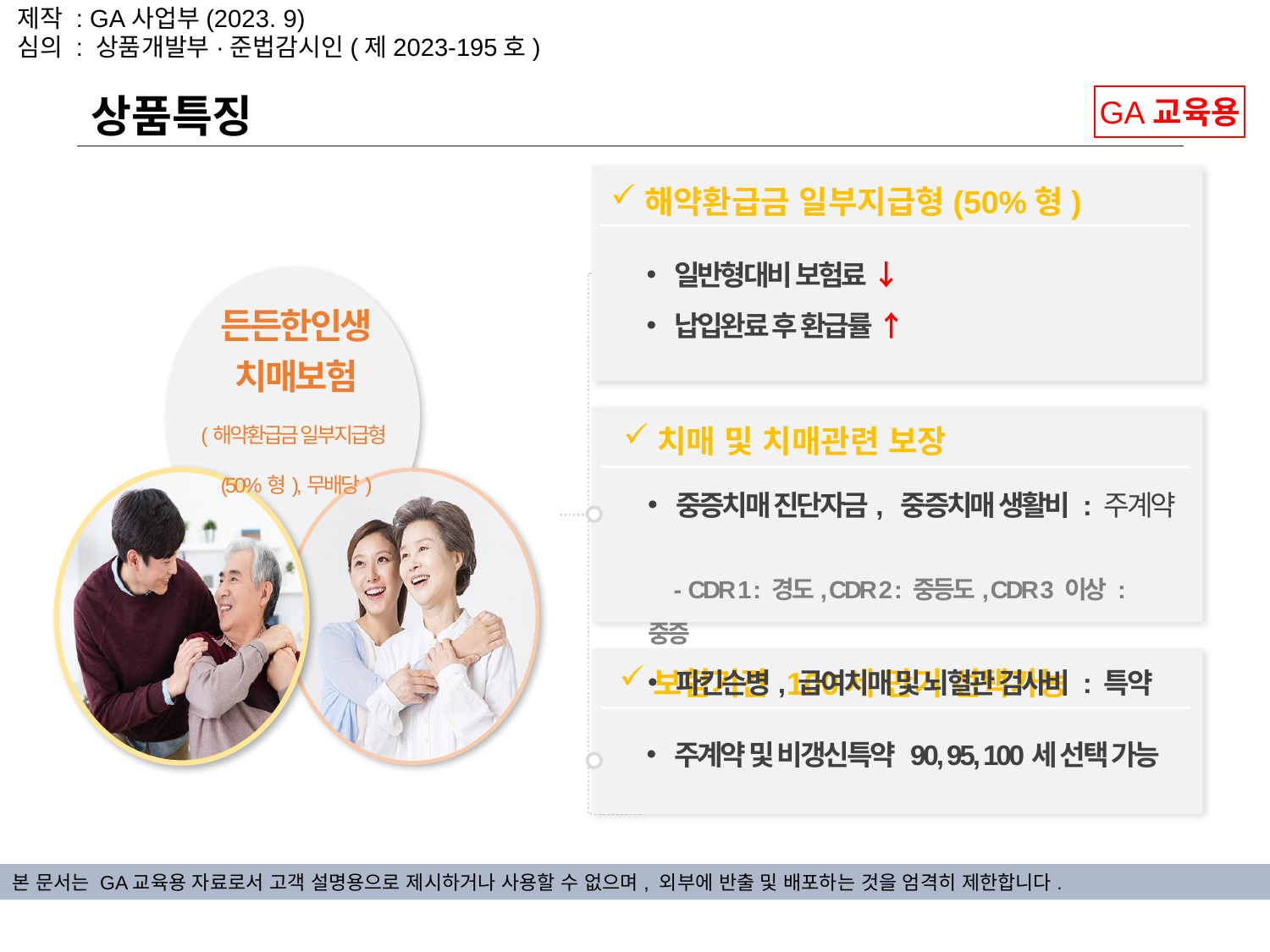

제작 : GA사업부(2023. 9)
심의 : 상품개발부·준법감시인(제2023-195호)
상품특징
GA교육용

해약환급금 일부지급형(50%형)
일반형대비 보험료 ↓
납입완료 후 환급률 ↑

든든한인생
치매보험
(해약환급금 일부지급형(50%형),무배당)

치매 및 치매관련 보장
중증치매 진단자금,  중증치매 생활비 : 주계약
       -  CDR 1 : 경도, CDR 2 : 중등도, CDR 3 이상 :  중증
파킨슨병, 급여치매 및 뇌혈관 검사비 : 특약

보험기간 100세 만기 선택가능
주계약 및 비갱신특약 90, 95, 100세 선택 가능

본 문서는 GA교육용 자료로서 고객 설명용으로 제시하거나 사용할 수 없으며, 외부에 반출 및 배포하는 것을 엄격히 제한합니다.